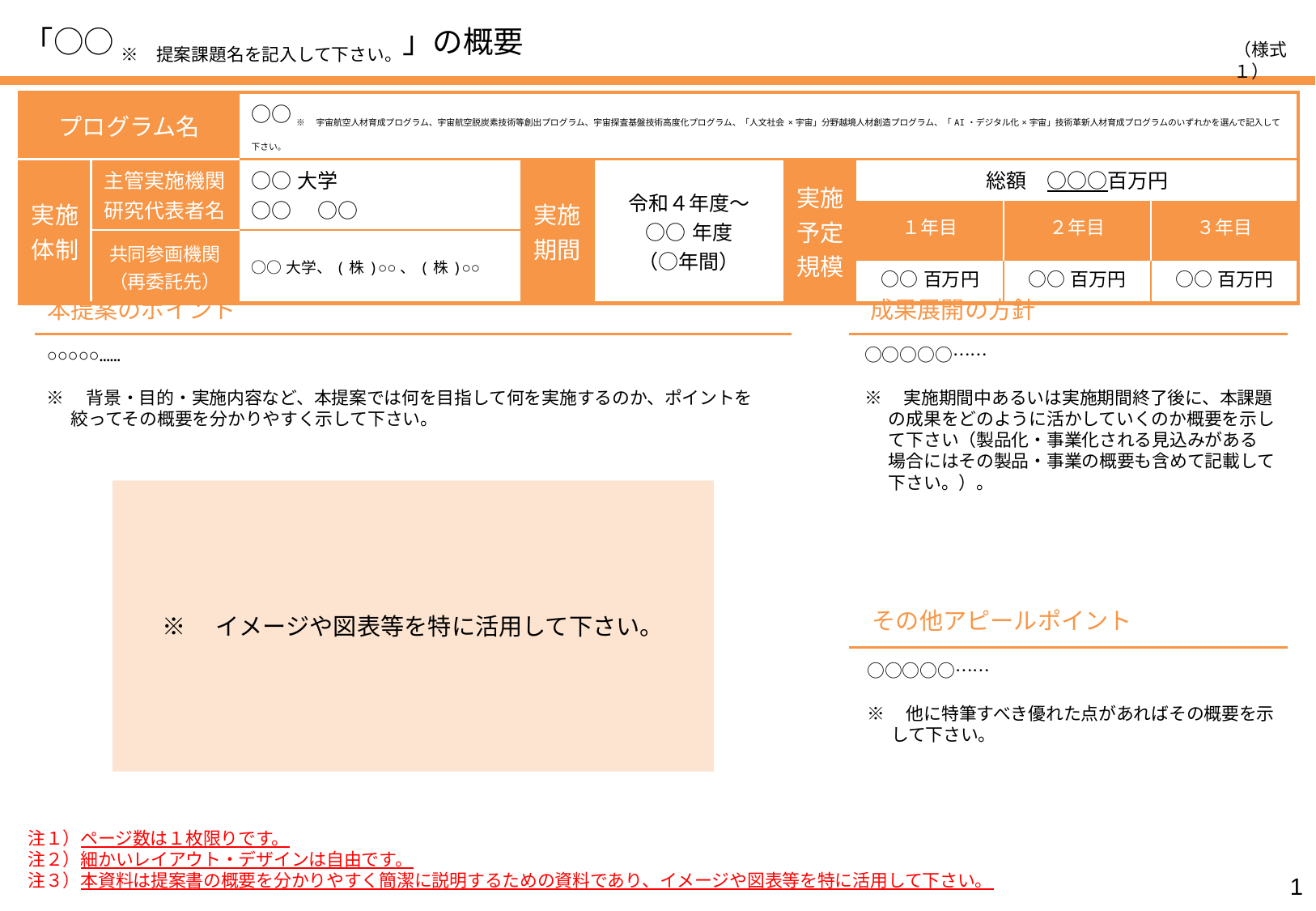

「○○ ※　提案課題名を記入して下さい。」の概要
（様式１）

| プログラム名 |  | ○○ ※　宇宙航空人材育成プログラム、宇宙航空脱炭素技術等創出プログラム、宇宙探査基盤技術高度化プログラム、「人文社会×宇宙」分野越境人材創造プログラム、「AI・デジタル化×宇宙」技術革新人材育成プログラムのいずれかを選んで記入して下さい。 |  |  |  |  |  |  |
| --- | --- | --- | --- | --- | --- | --- | --- | --- |
| 実施体制 | 主管実施機関 研究代表者名 | ○○大学 ○○　○○ | 実施 期間 | 令和４年度～ ○○年度 （○年間） | 実施予定 規模 | 総額　○○○百万円 |  |  |
|  |  |  |  |  |  | １年目 | ２年目 | ３年目 |
|  | 共同参画機関 （再委託先） | ○○大学、(株)○○、(株)○○ |  |  |  |  |  |  |
|  |  |  |  |  |  | ○○百万円 | ○○百万円 | ○○百万円 |
本提案のポイント
成果展開の方針
○○○○○……

※　背景・目的・実施内容など、本提案では何を目指して何を実施するのか、ポイントを絞ってその概要を分かりやすく示して下さい。
○○○○○……

※　実施期間中あるいは実施期間終了後に、本課題の成果をどのように活かしていくのか概要を示して下さい（製品化・事業化される見込みがある場合にはその製品・事業の概要も含めて記載して下さい。）。
※　イメージや図表等を特に活用して下さい。
その他アピールポイント
○○○○○……

※　他に特筆すべき優れた点があればその概要を示して下さい。
注１）ページ数は１枚限りです。
注２）細かいレイアウト・デザインは自由です。
注３）本資料は提案書の概要を分かりやすく簡潔に説明するための資料であり、イメージや図表等を特に活用して下さい。
1